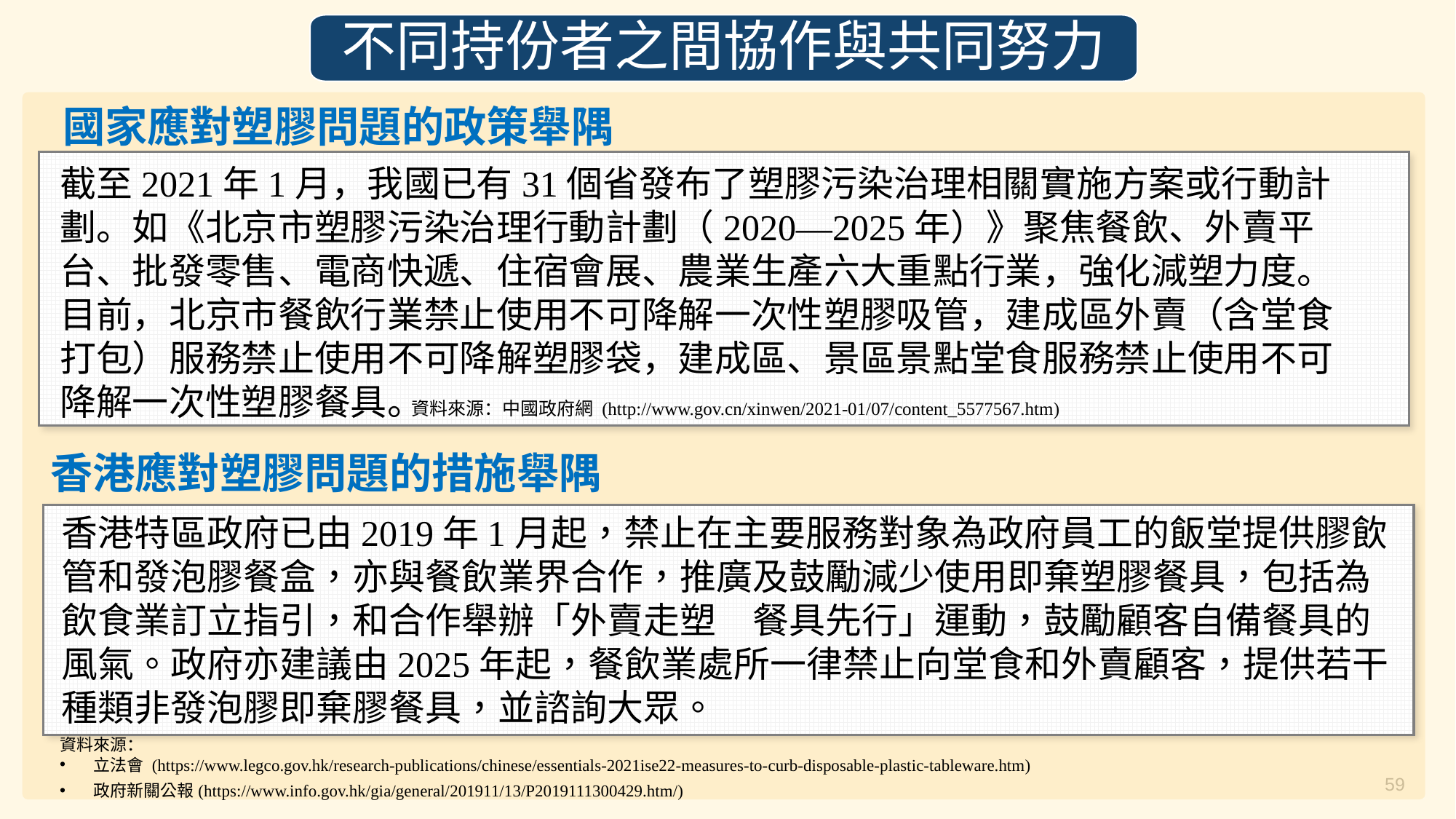

不同持份者之間協作與共同努力

國家應對塑膠問題的政策舉隅

截至2021年1月，我國已有31個省發布了塑膠污染治理相關實施方案或行動計劃。如《北京市塑膠污染治理行動計劃（2020—2025年）》聚焦餐飲、外賣平台、批發零售、電商快遞、住宿會展、農業生產六大重點行業，強化減塑力度。目前，北京市餐飲行業禁止使用不可降解一次性塑膠吸管，建成區外賣（含堂食打包）服務禁止使用不可降解塑膠袋，建成區、景區景點堂食服務禁止使用不可降解一次性塑膠餐具。
資料來源：中國政府網 (http://www.gov.cn/xinwen/2021-01/07/content_5577567.htm)
香港應對塑膠問題的措施舉隅
香港特區政府已由2019年1月起，禁止在主要服務對象為政府員工的飯堂提供膠飲管和發泡膠餐盒，亦與餐飲業界合作，推廣及鼓勵減少使用即棄塑膠餐具，包括為飲食業訂立指引，和合作舉辦「外賣走塑　餐具先行」運動，鼓勵顧客自備餐具的風氣。政府亦建議由2025年起，餐飲業處所一律禁止向堂食和外賣顧客，提供若干種類非發泡膠即棄膠餐具，並諮詢大眾。

資料來源：
立法會 (https://www.legco.gov.hk/research-publications/chinese/essentials-2021ise22-measures-to-curb-disposable-plastic-tableware.htm)
政府新關公報(https://www.info.gov.hk/gia/general/201911/13/P2019111300429.htm/)